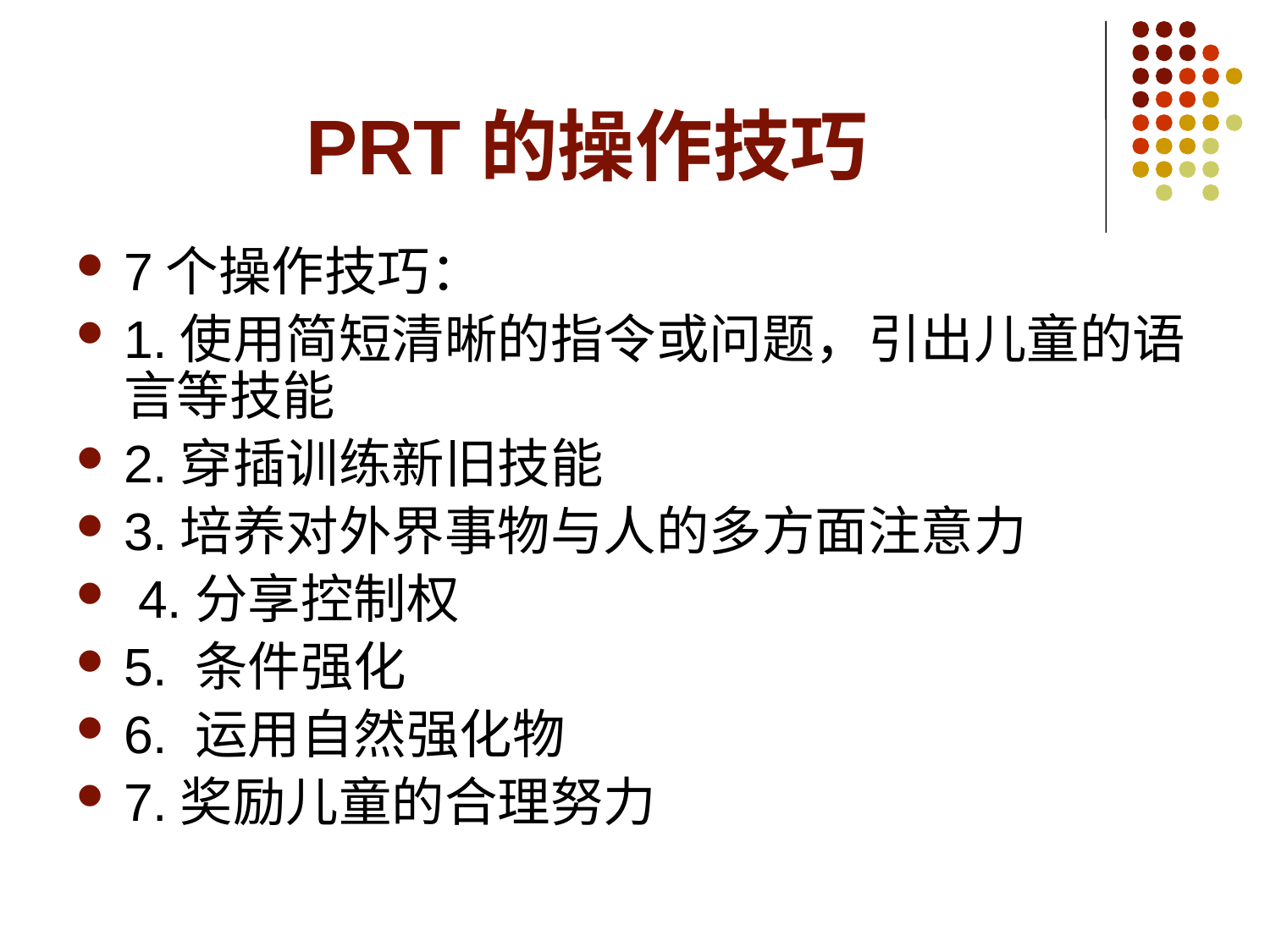

# PRT的操作技巧
7个操作技巧：
1.使用简短清晰的指令或问题，引出儿童的语言等技能
2.穿插训练新旧技能
3.培养对外界事物与人的多方面注意力
 4.分享控制权
5. 条件强化
6. 运用自然强化物
7.奖励儿童的合理努力